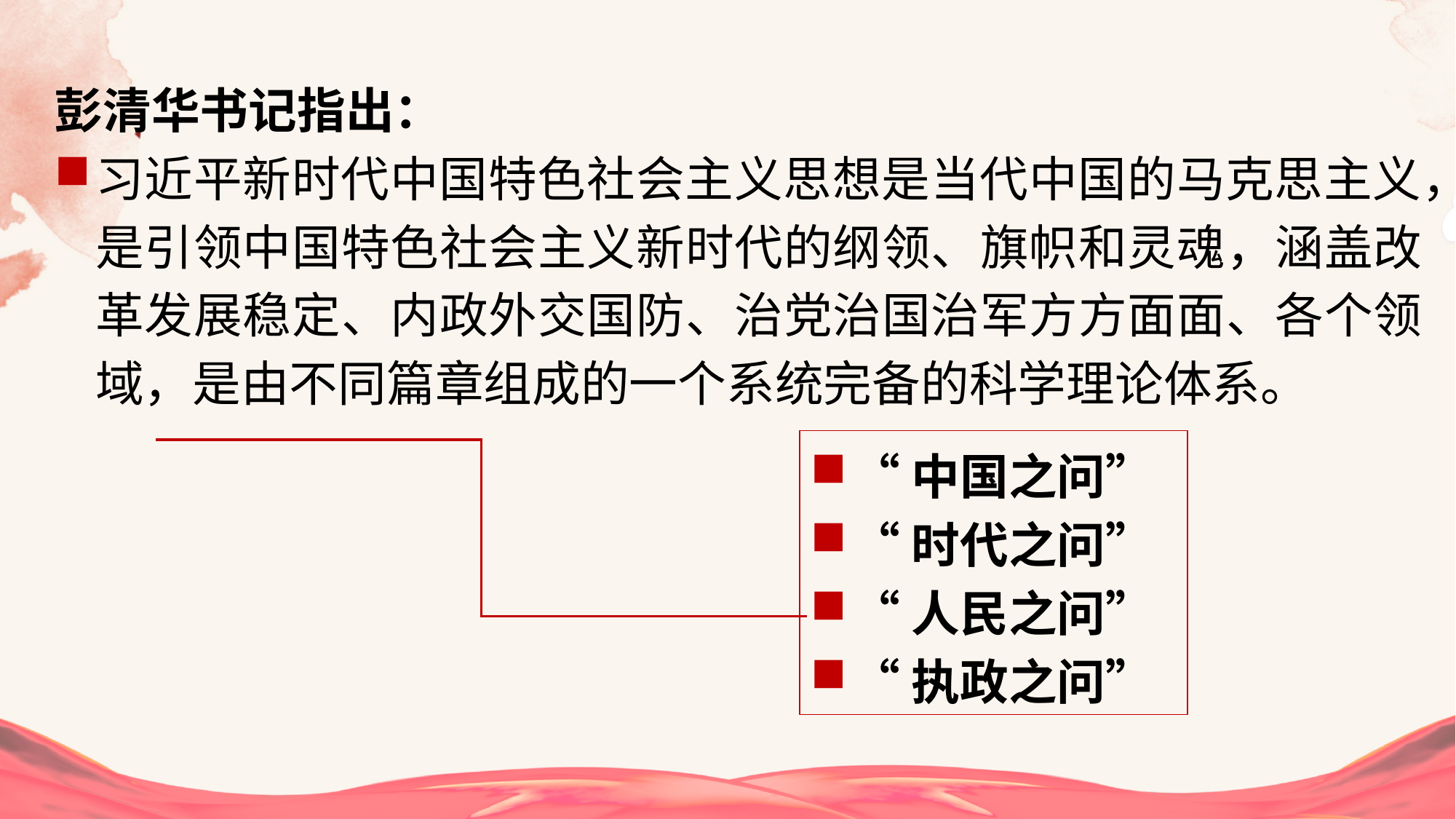

彭清华书记指出：
习近平新时代中国特色社会主义思想是当代中国的马克思主义，是引领中国特色社会主义新时代的纲领、旗帜和灵魂，涵盖改革发展稳定、内政外交国防、治党治国治军方方面面、各个领域，是由不同篇章组成的一个系统完备的科学理论体系。
“中国之问”
“时代之问”
“人民之问”
“执政之问”